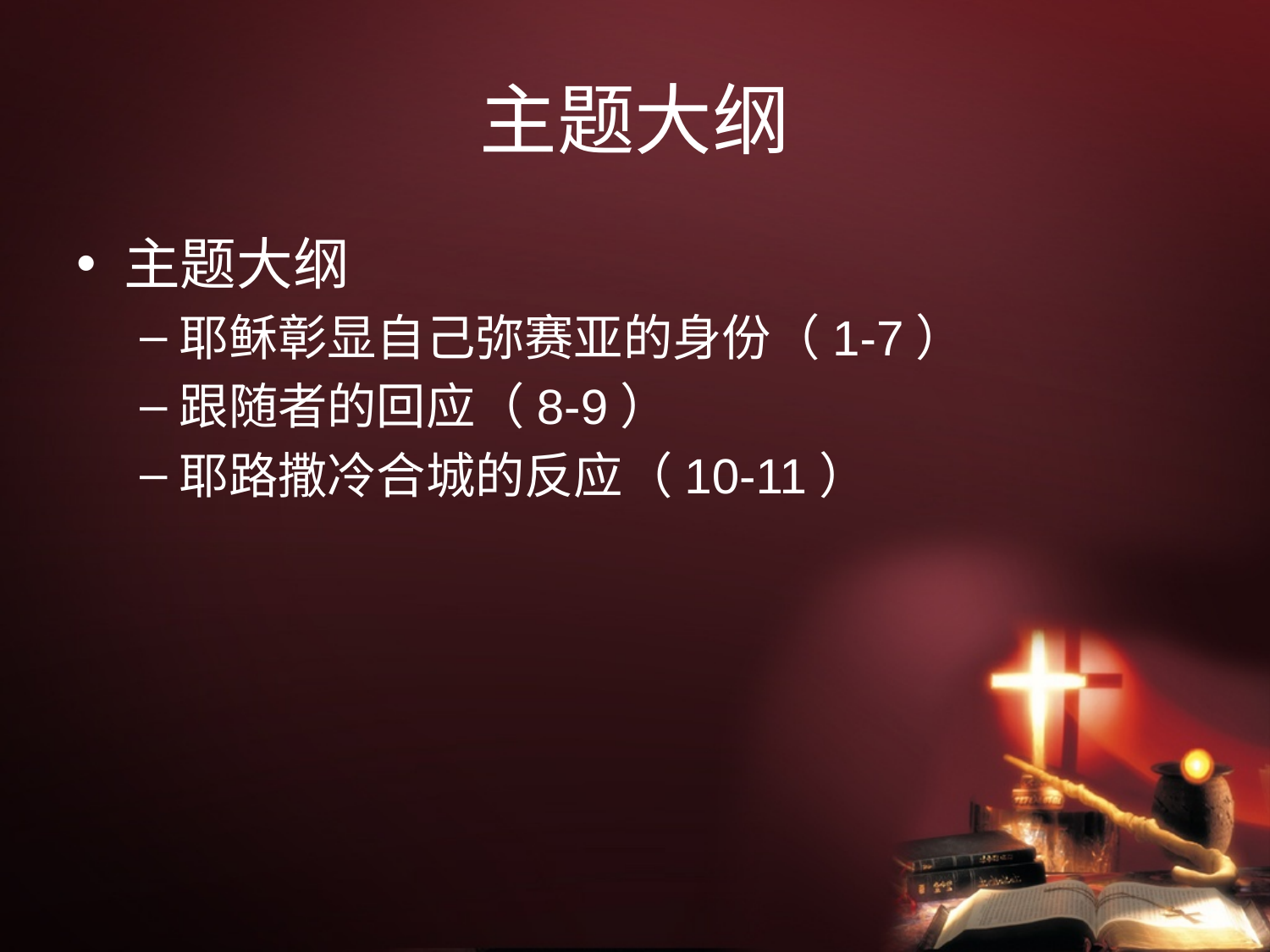

# 主题大纲
主题大纲
耶稣彰显自己弥赛亚的身份（1-7）
跟随者的回应（8-9）
耶路撒冷合城的反应（10-11）